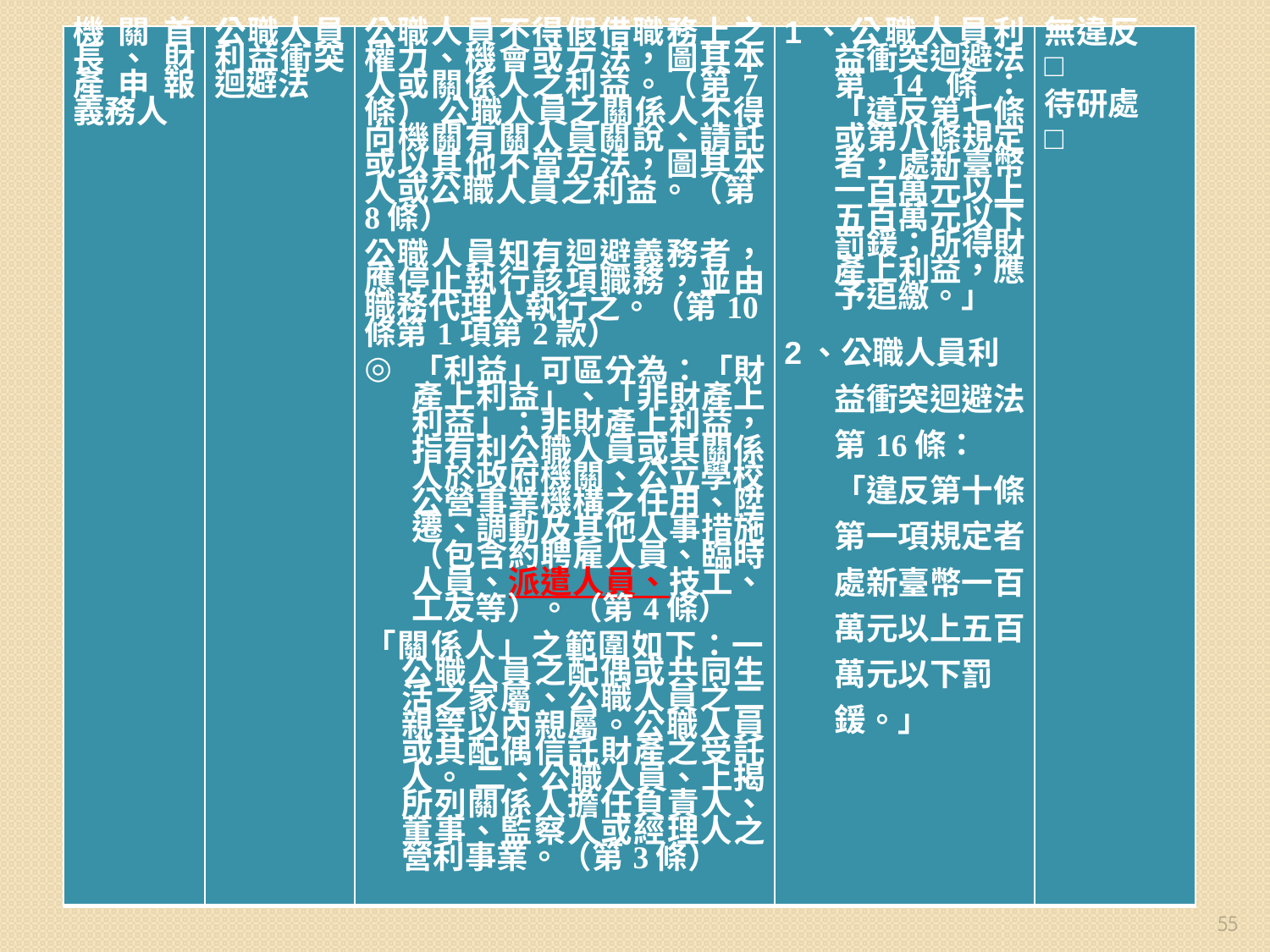

| 機關首長、財產申報義務人 | 公職人員利益衝突迴避法 | 公職人員不得假借職務上之權力、機會或方法，圖其本人或關係人之利益。（第7條） 公職人員之關係人不得向機關有關人員關說、請託或以其他不當方法，圖其本人或公職人員之利益。（第8條） 公職人員知有迴避義務者，應停止執行該項職務，並由職務代理人執行之。（第10條第1項第2款） 「利益」可區分為：「財產上利益」、「非財產上利益」；非財產上利益，指有利公職人員或其關係人於政府機關、公立學校、公營事業機構之任用、陞遷、調動及其他人事措施（包含約聘雇人員、臨時人員、派遣人員、技工、工友等）。（第4條） 「關係人」之範圍如下：一、公職人員之配偶或共同生活之家屬、公職人員之二親等以內親屬。公職人員或其配偶信託財產之受託人。 二、公職人員、上揭所列關係人擔任負責人、董事、監察人或經理人之營利事業。（第3條） | 1、公職人員利益衝突迴避法第14條：「違反第七條或第八條規定者，處新臺幣一百萬元以上五百萬元以下罰鍰；所得財產上利益，應予追繳。」 2、公職人員利益衝突迴避法第16條：「違反第十條第一項規定者，處新臺幣一百萬元以上五百萬元以下罰鍰。」 | 無違反 □ 待研處 □ |
| --- | --- | --- | --- | --- |
55